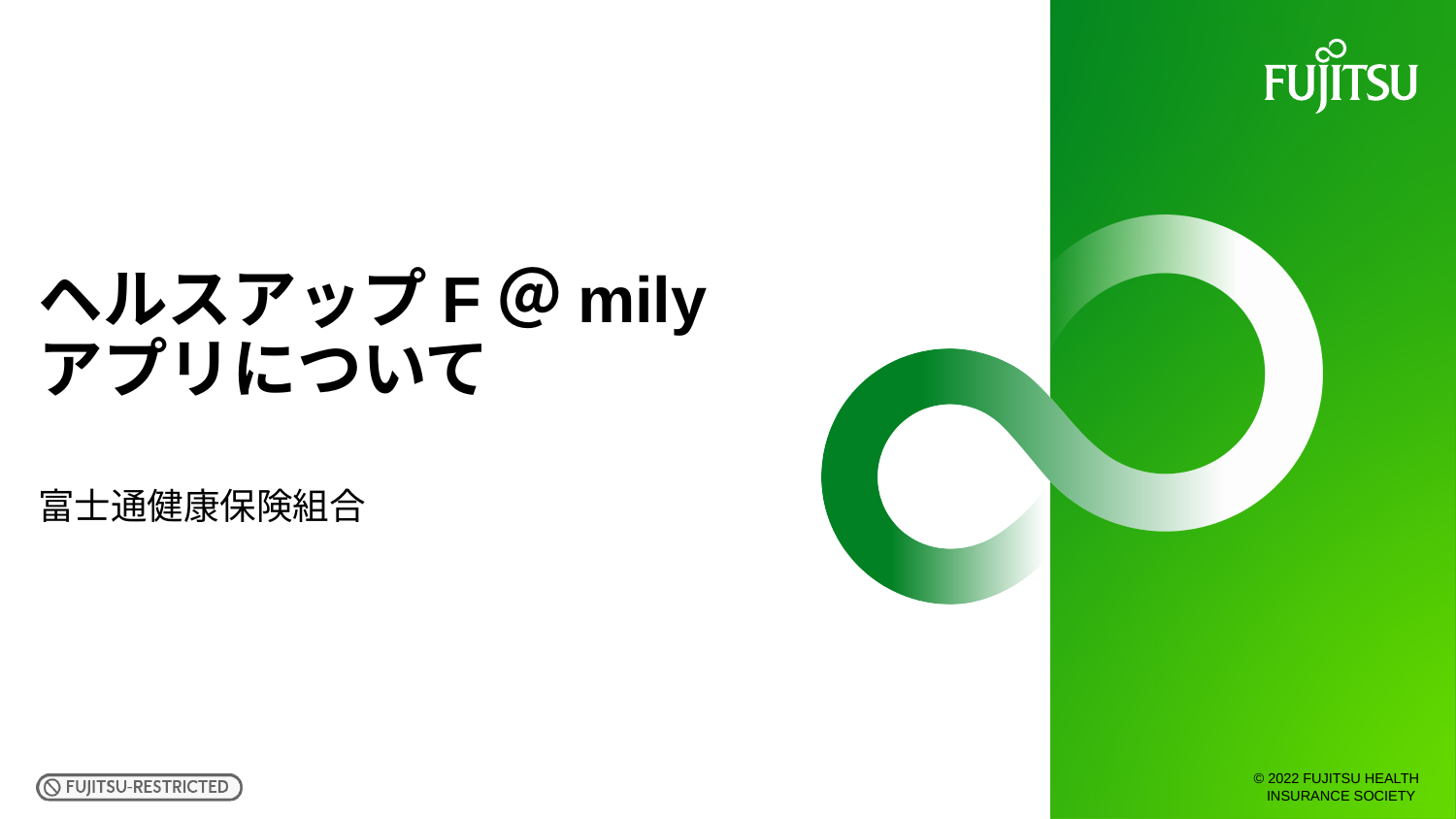

# ヘルスアップF＠mily アプリについて
富士通健康保険組合
© 2022 FUJITSU HEALTH INSURANCE SOCIETY